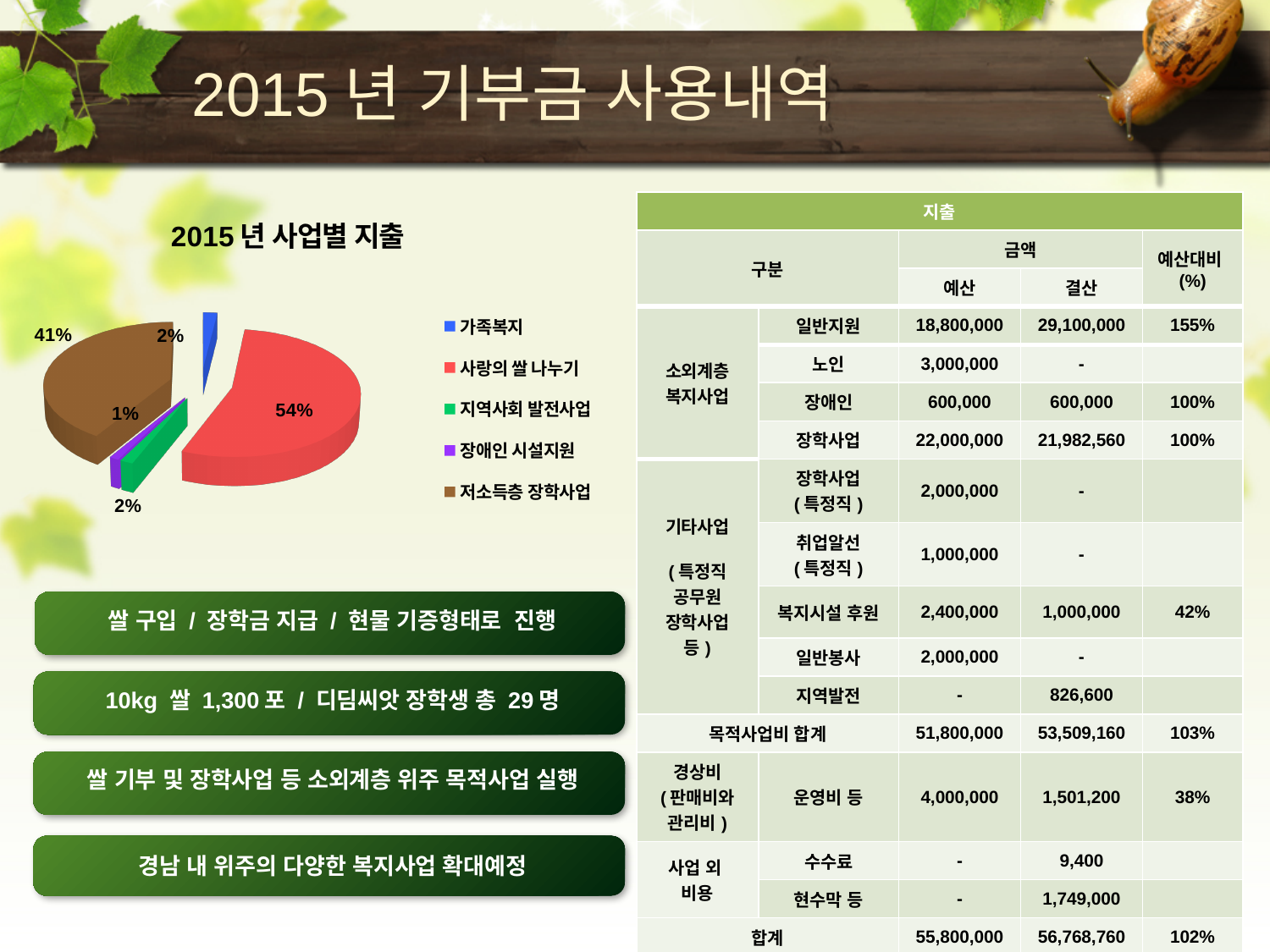

#
  2015년 기부금 사용내역

[unsupported chart]

| 지출 |  |  |  |  |
| --- | --- | --- | --- | --- |
| 구분 |  | 금액 |  | 예산대비(%) |
|  |  | 예산 | 결산 |  |
| 소외계층 복지사업 | 일반지원 | 18,800,000 | 29,100,000 | 155% |
|  | 노인 | 3,000,000 | - |  |
|  | 장애인 | 600,000 | 600,000 | 100% |
|  | 장학사업 | 22,000,000 | 21,982,560 | 100% |
| 기타사업 (특정직 공무원 장학사업 등) | 장학사업 (특정직) | 2,000,000 | - |  |
|  | 취업알선 (특정직) | 1,000,000 | - |  |
|  | 복지시설 후원 | 2,400,000 | 1,000,000 | 42% |
|  | 일반봉사 | 2,000,000 | - |  |
|  | 지역발전 | - | 826,600 |  |
| 목적사업비 합계 |  | 51,800,000 | 53,509,160 | 103% |
| 경상비 (판매비와 관리비) | 운영비 등 | 4,000,000 | 1,501,200 | 38% |
| 사업 외 비용 | 수수료 | - | 9,400 |  |
|  | 현수막 등 | - | 1,749,000 |  |
| 합계 |  | 55,800,000 | 56,768,760 | 102% |

쌀 구입 / 장학금 지급 / 현물 기증형태로  진행

10kg 쌀 1,300포 / 디딤씨앗 장학생 총 29명

쌀 기부 및 장학사업 등 소외계층 위주 목적사업 실행

경남 내 위주의 다양한 복지사업 확대예정